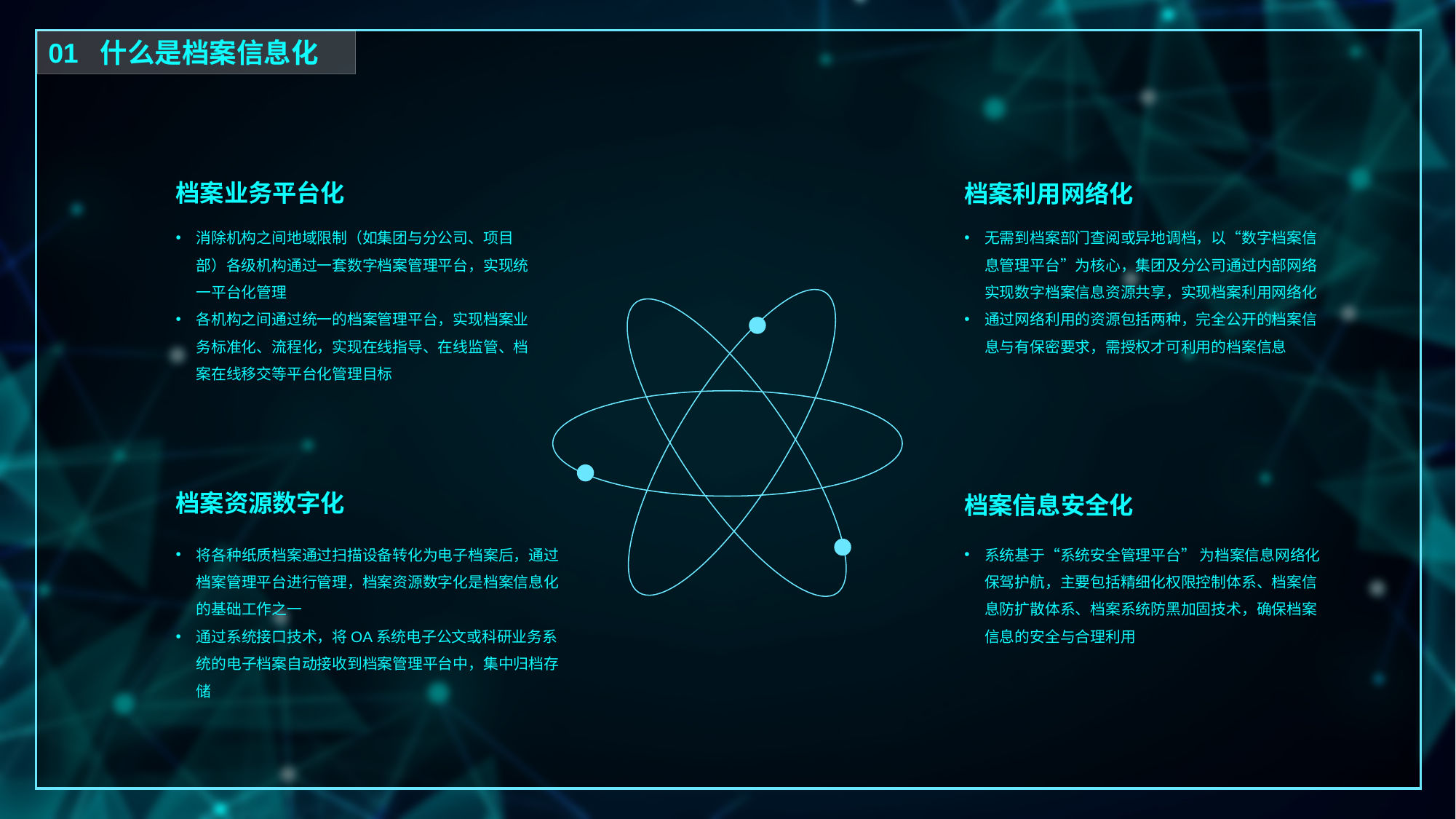

01  什么是档案信息化
档案业务平台化
档案利用网络化
消除机构之间地域限制（如集团与分公司、项目部）各级机构通过一套数字档案管理平台，实现统一平台化管理
各机构之间通过统一的档案管理平台，实现档案业务标准化、流程化，实现在线指导、在线监管、档案在线移交等平台化管理目标
无需到档案部门查阅或异地调档，以“数字档案信息管理平台”为核心，集团及分公司通过内部网络实现数字档案信息资源共享，实现档案利用网络化
通过网络利用的资源包括两种，完全公开的档案信息与有保密要求，需授权才可利用的档案信息
将各种纸质档案通过扫描设备转化为电子档案后，通过档案管理平台进行管理，档案资源数字化是档案信息化的基础工作之一
通过系统接口技术，将OA系统电子公文或科研业务系统的电子档案自动接收到档案管理平台中，集中归档存储
系统基于“系统安全管理平台” 为档案信息网络化保驾护航，主要包括精细化权限控制体系、档案信息防扩散体系、档案系统防黑加固技术，确保档案信息的安全与合理利用

档案资源数字化
档案信息安全化